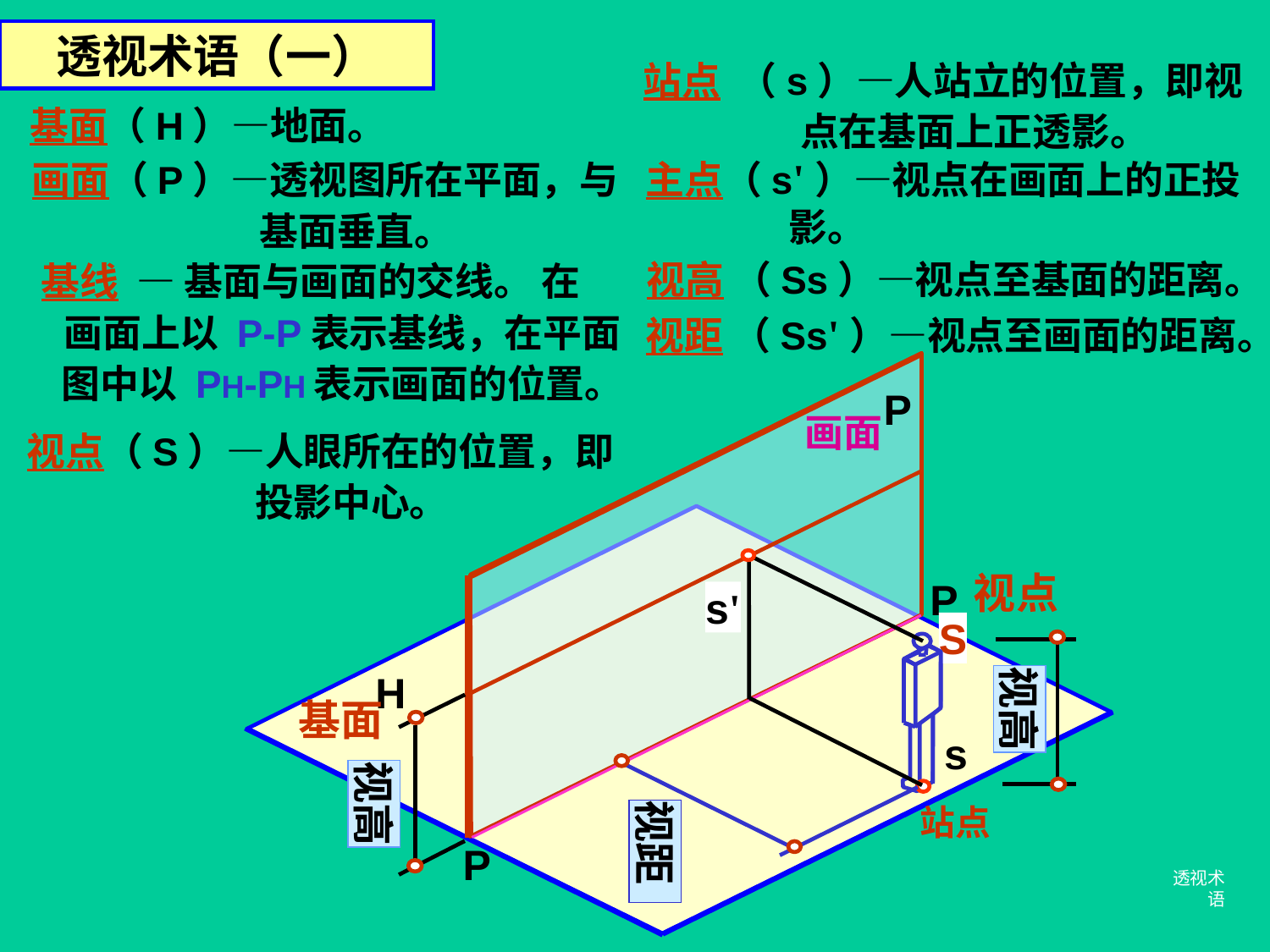

透视术语（一）
站点  （s）—人站立的位置，即视
      点在基面上正透影。
基面（H）—地面。
画面（P）—透视图所在平面，与
      基面垂直。
主点（s'）—视点在画面上的正投
               影。
基线  — 基面与画面的交线。 在
      画面上以 P-P表示基线，在平面
      图中以 PH-PH表示画面的位置。
视高 （Ss）—视点至基面的距离。
视距 （Ss'）—视点至画面的距离。

P
画面
视点（S）—人眼所在的位置，即
      投影中心。

视高

H
基面

s'

视点
S

P

P

视高

s
站点

视距

# 透视术语